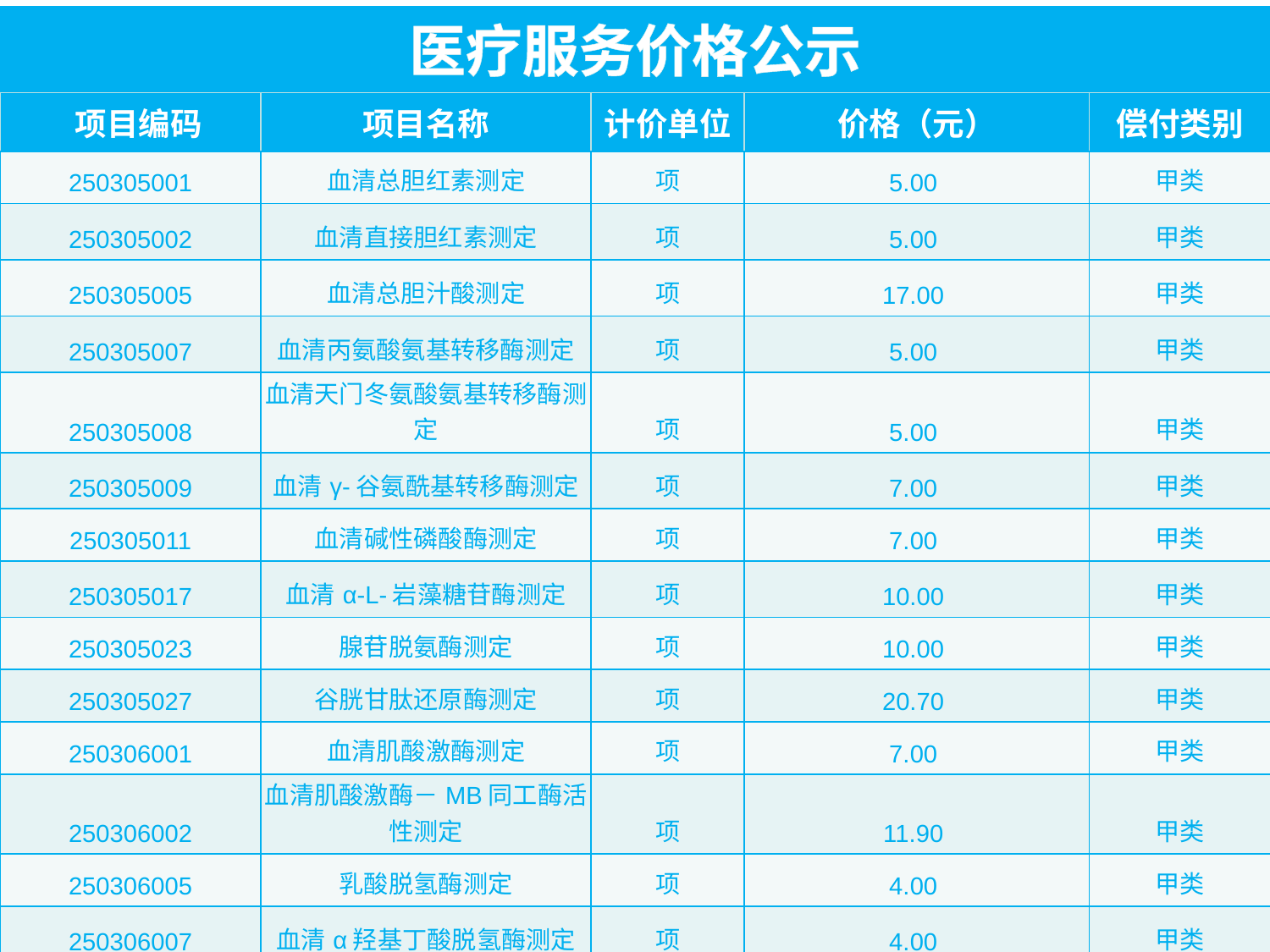

| 医疗服务价格公示 |  |  |  |  |
| --- | --- | --- | --- | --- |
| 项目编码 | 项目名称 | 计价单位 | 价格（元） | 偿付类别 |
| 250305001 | 血清总胆红素测定 | 项 | 5.00 | 甲类 |
| 250305002 | 血清直接胆红素测定 | 项 | 5.00 | 甲类 |
| 250305005 | 血清总胆汁酸测定 | 项 | 17.00 | 甲类 |
| 250305007 | 血清丙氨酸氨基转移酶测定 | 项 | 5.00 | 甲类 |
| 250305008 | 血清天门冬氨酸氨基转移酶测定 | 项 | 5.00 | 甲类 |
| 250305009 | 血清γ-谷氨酰基转移酶测定 | 项 | 7.00 | 甲类 |
| 250305011 | 血清碱性磷酸酶测定 | 项 | 7.00 | 甲类 |
| 250305017 | 血清α-L-岩藻糖苷酶测定 | 项 | 10.00 | 甲类 |
| 250305023 | 腺苷脱氨酶测定 | 项 | 10.00 | 甲类 |
| 250305027 | 谷胱甘肽还原酶测定 | 项 | 20.70 | 甲类 |
| 250306001 | 血清肌酸激酶测定 | 项 | 7.00 | 甲类 |
| 250306002 | 血清肌酸激酶－MB同工酶活性测定 | 项 | 11.90 | 甲类 |
| 250306005 | 乳酸脱氢酶测定 | 项 | 4.00 | 甲类 |
| 250306007 | 血清α羟基丁酸脱氢酶测定 | 项 | 4.00 | 甲类 |